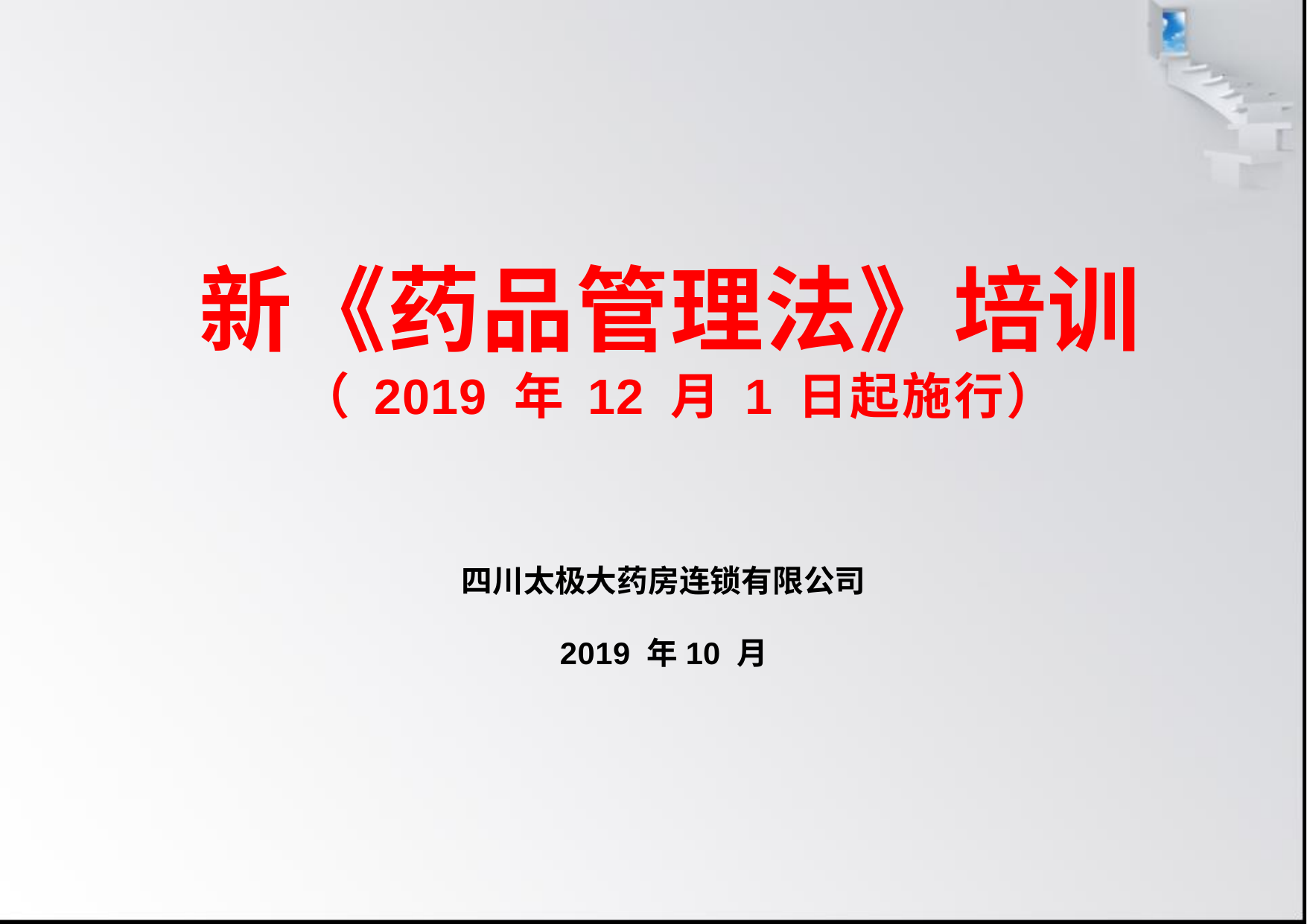

新《药品管理法》培训
（ 2019 年 12 月 1 日起施行）
四川太极大药房连锁有限公司
2019 年10 月